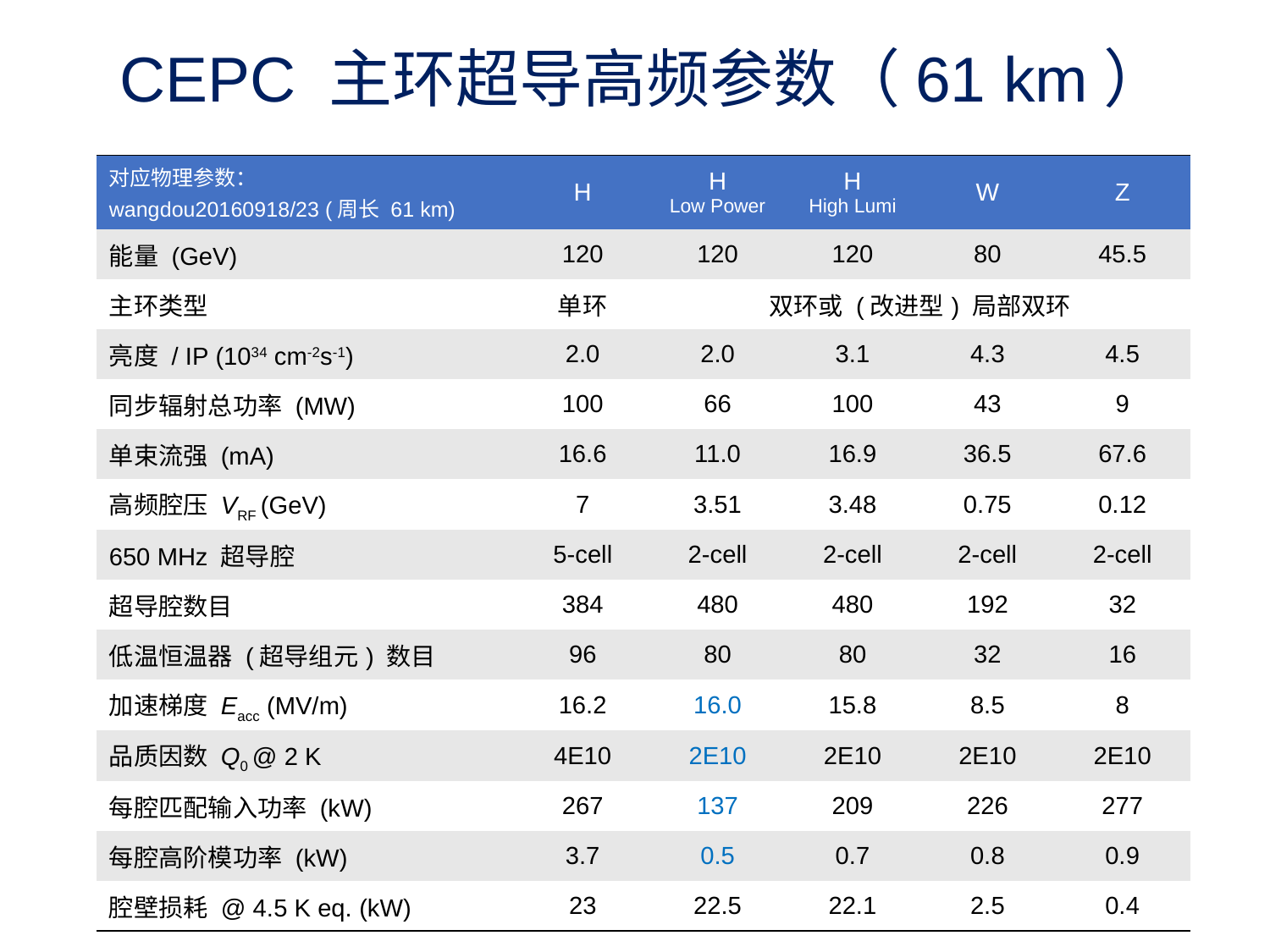

# CEPC 主环超导高频参数（61 km）
| 对应物理参数： wangdou20160918/23 (周长 61 km) | H | H Low Power | H High Lumi | W | Z |
| --- | --- | --- | --- | --- | --- |
| 能量 (GeV) | 120 | 120 | 120 | 80 | 45.5 |
| 主环类型 | 单环 | 双环或 (改进型) 局部双环 |  |  |  |
| 亮度 / IP (1034 cm-2s-1) | 2.0 | 2.0 | 3.1 | 4.3 | 4.5 |
| 同步辐射总功率 (MW) | 100 | 66 | 100 | 43 | 9 |
| 单束流强 (mA) | 16.6 | 11.0 | 16.9 | 36.5 | 67.6 |
| 高频腔压 VRF (GeV) | 7 | 3.51 | 3.48 | 0.75 | 0.12 |
| 650 MHz 超导腔 | 5-cell | 2-cell | 2-cell | 2-cell | 2-cell |
| 超导腔数目 | 384 | 480 | 480 | 192 | 32 |
| 低温恒温器 (超导组元) 数目 | 96 | 80 | 80 | 32 | 16 |
| 加速梯度 Eacc (MV/m) | 16.2 | 16.0 | 15.8 | 8.5 | 8 |
| 品质因数 Q0 @ 2 K | 4E10 | 2E10 | 2E10 | 2E10 | 2E10 |
| 每腔匹配输入功率 (kW) | 267 | 137 | 209 | 226 | 277 |
| 每腔高阶模功率 (kW) | 3.7 | 0.5 | 0.7 | 0.8 | 0.9 |
| 腔壁损耗 @ 4.5 K eq. (kW) | 23 | 22.5 | 22.1 | 2.5 | 0.4 |